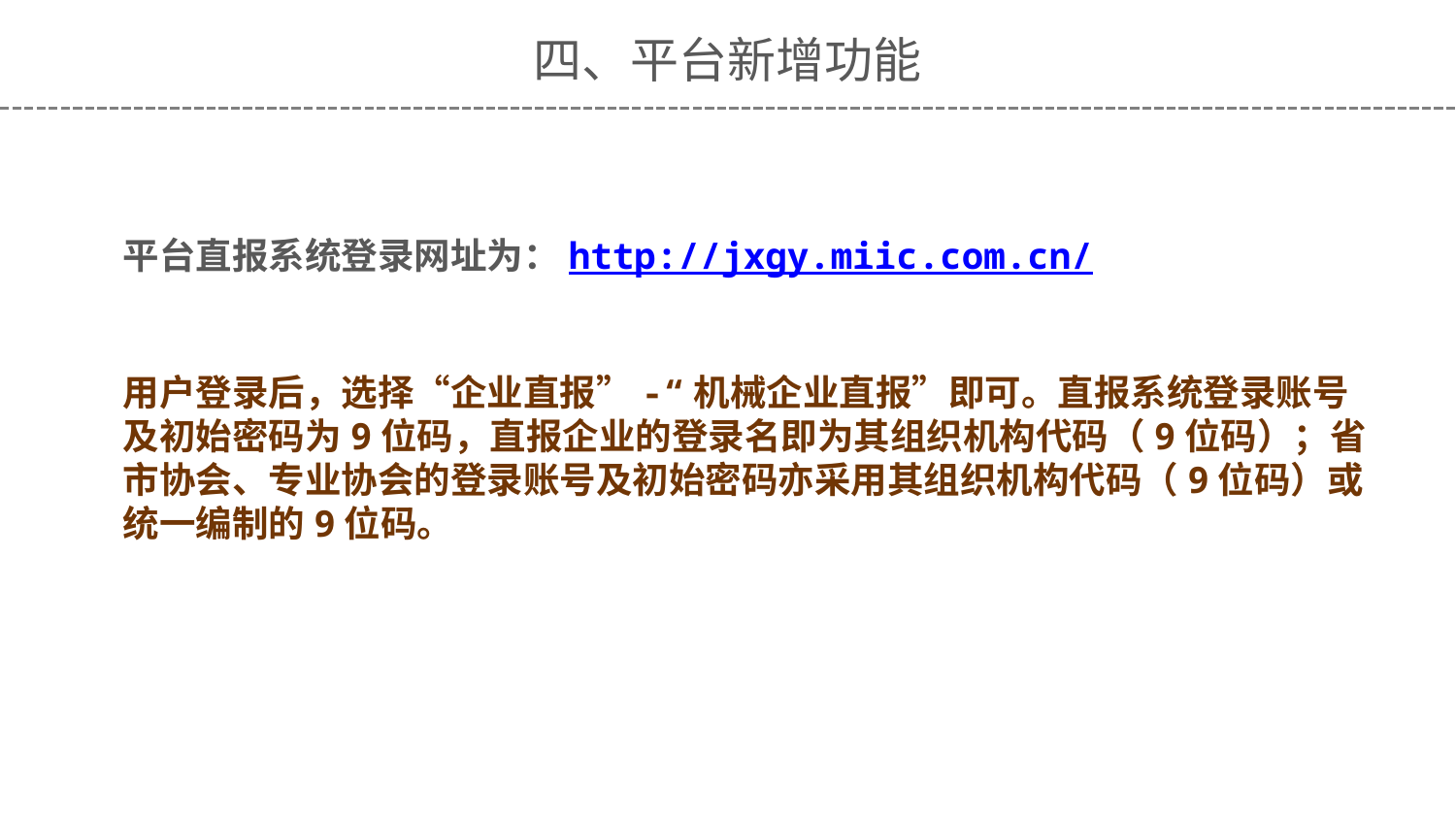

四、平台新增功能
平台直报系统登录网址为：http://jxgy.miic.com.cn/

用户登录后，选择“企业直报”-“机械企业直报”即可。直报系统登录账号及初始密码为9位码，直报企业的登录名即为其组织机构代码（9位码）；省市协会、专业协会的登录账号及初始密码亦采用其组织机构代码（9位码）或统一编制的9位码。
21